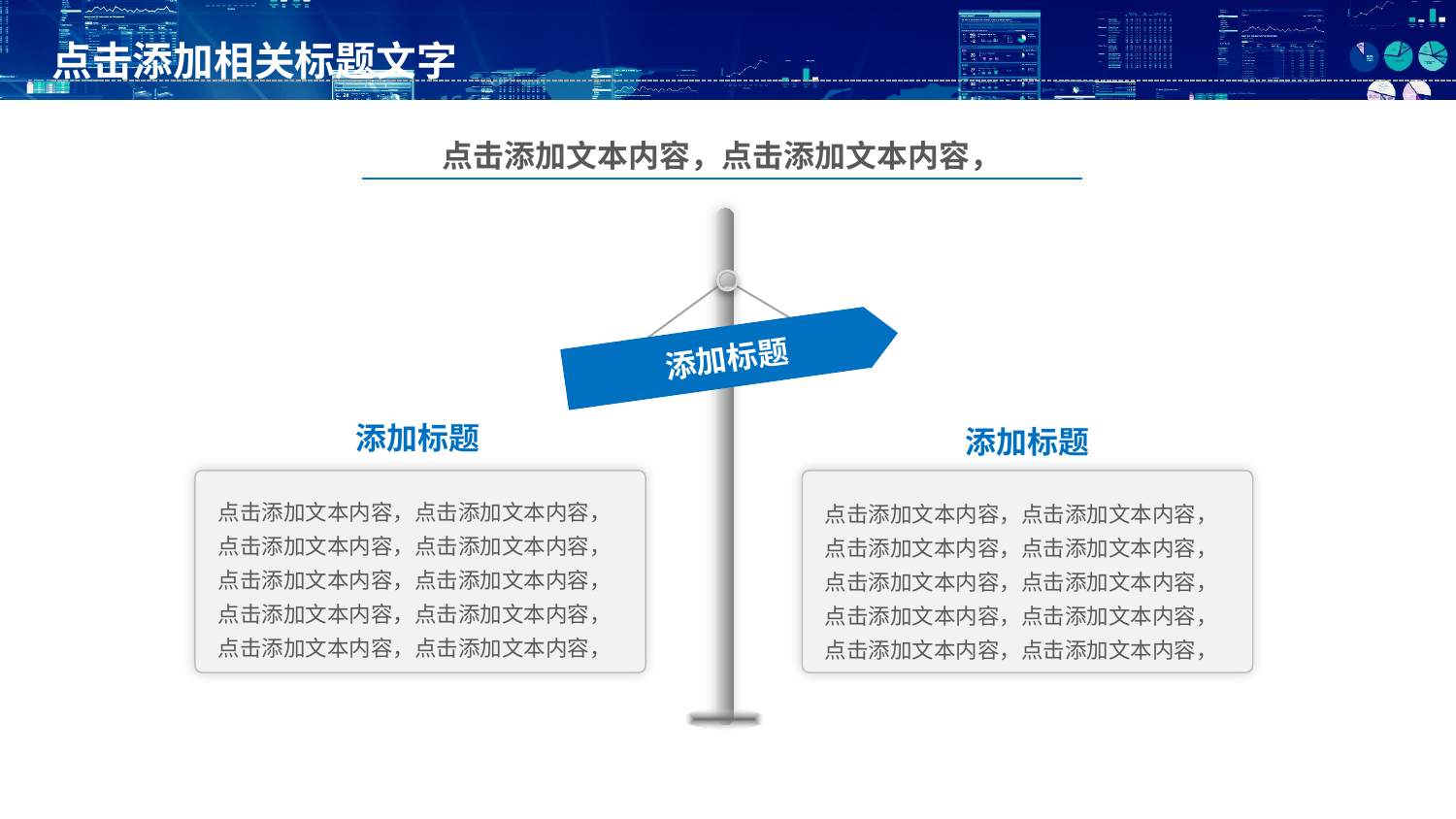

点击添加文本内容，点击添加文本内容，

添加标题

添加标题

点击添加文本内容，点击添加文本内容，点击添加文本内容，点击添加文本内容，点击添加文本内容，点击添加文本内容，点击添加文本内容，点击添加文本内容，
点击添加文本内容，点击添加文本内容，
添加标题

点击添加文本内容，点击添加文本内容，点击添加文本内容，点击添加文本内容，点击添加文本内容，点击添加文本内容，点击添加文本内容，点击添加文本内容，
点击添加文本内容，点击添加文本内容，